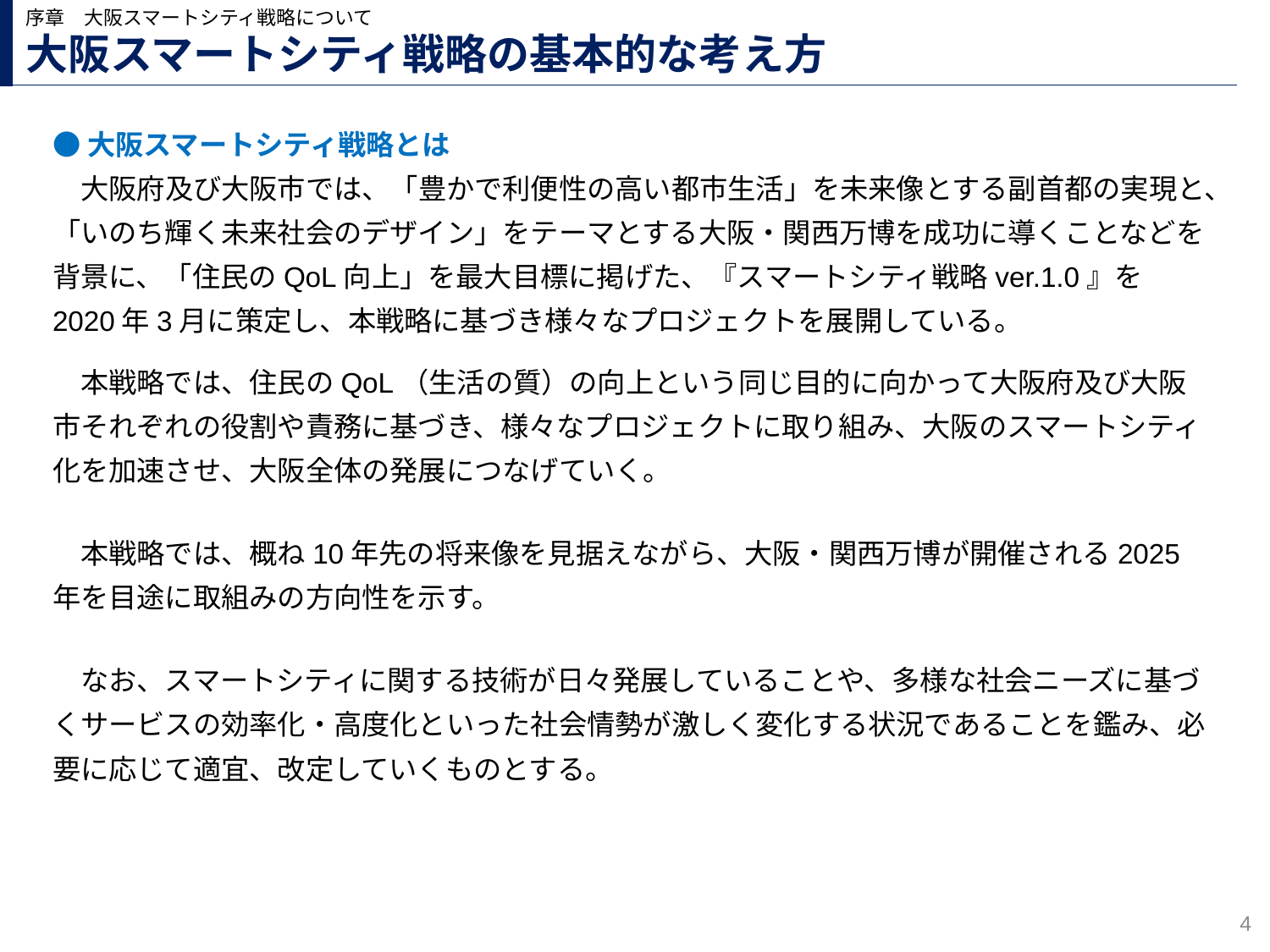

序章　大阪スマートシティ戦略について
# 大阪スマートシティ戦略の基本的な考え方
●大阪スマートシティ戦略とは
　大阪府及び大阪市では、「豊かで利便性の高い都市生活」を未来像とする副首都の実現と、「いのち輝く未来社会のデザイン」をテーマとする大阪・関西万博を成功に導くことなどを背景に、「住民のQoL向上」を最大目標に掲げた、『スマートシティ戦略ver.1.0』を2020年3月に策定し、本戦略に基づき様々なプロジェクトを展開している。
　本戦略では、住民のQoL（生活の質）の向上という同じ目的に向かって大阪府及び大阪市それぞれの役割や責務に基づき、様々なプロジェクトに取り組み、大阪のスマートシティ化を加速させ、大阪全体の発展につなげていく。
　本戦略では、概ね10年先の将来像を見据えながら、大阪・関西万博が開催される2025年を目途に取組みの方向性を示す。
　なお、スマートシティに関する技術が日々発展していることや、多様な社会ニーズに基づくサービスの効率化・高度化といった社会情勢が激しく変化する状況であることを鑑み、必要に応じて適宜、改定していくものとする。
4